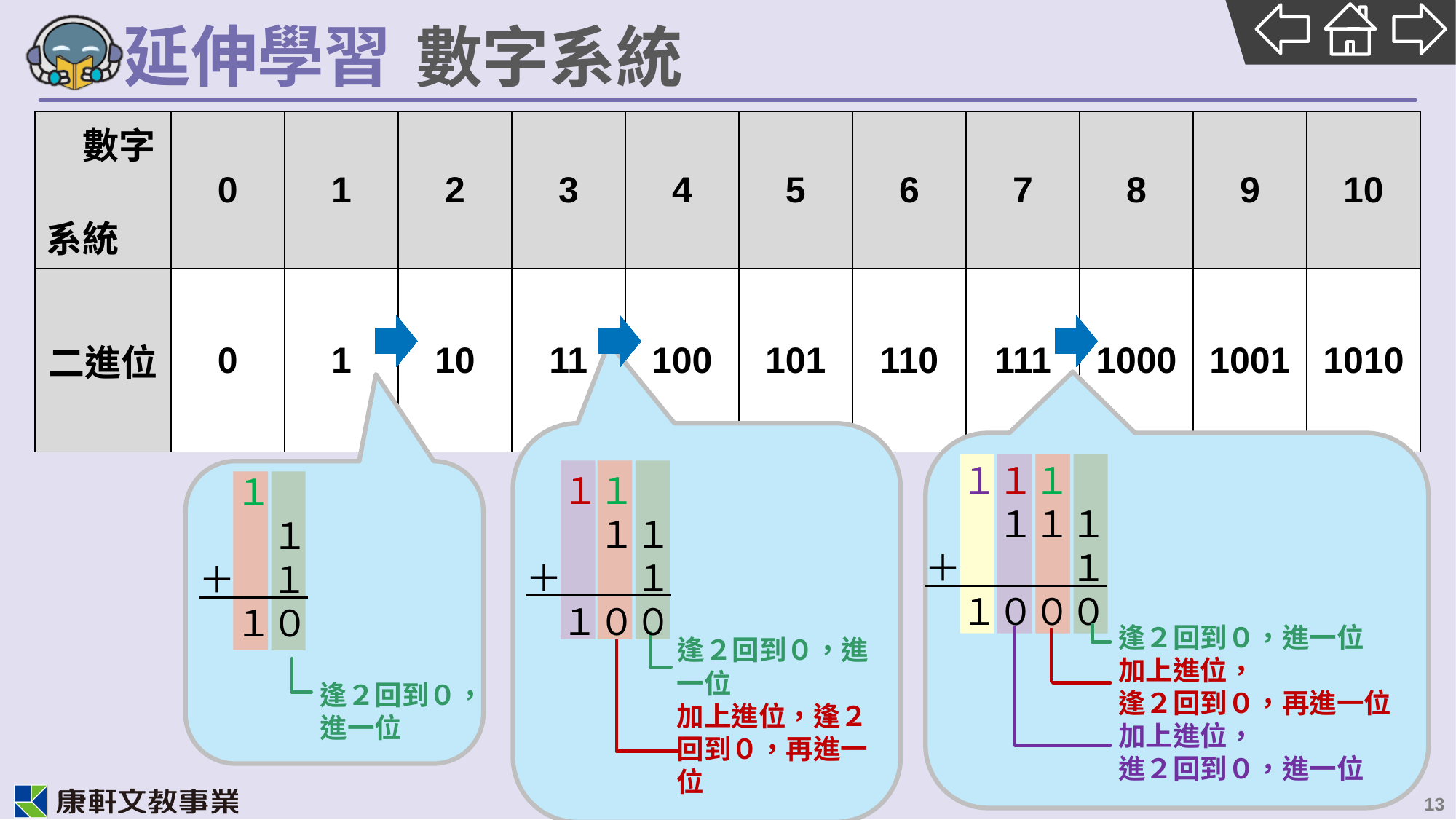

# 數字系統
| 數字 系統 | 0 | 1 | 2 | 3 | 4 | 5 | 6 | 7 | 8 | 9 | 10 |
| --- | --- | --- | --- | --- | --- | --- | --- | --- | --- | --- | --- |
| 二進位 | 0 | 1 | 10 | 11 | 100 | 101 | 110 | 111 | 1000 | 1001 | 1010 |

　　　　　　逢２回到０，進一位
　　　　　　加上進位，
　　　　　　逢２回到０，再進一位
　　　　　　加上進位，
　　　　　　進２回到０，進一位
　　１１１
　　　１１１
　＋　　　１
　　１０００

　　　　  逢２回到０，進一位　　　　　加上進位，逢２回到０，再進一位

　　１１
　　　１１
　＋　　１
　　１００

　　　　逢２回到０，
　　　　進一位
　　１
　　　１
　＋　１
　　１０

13